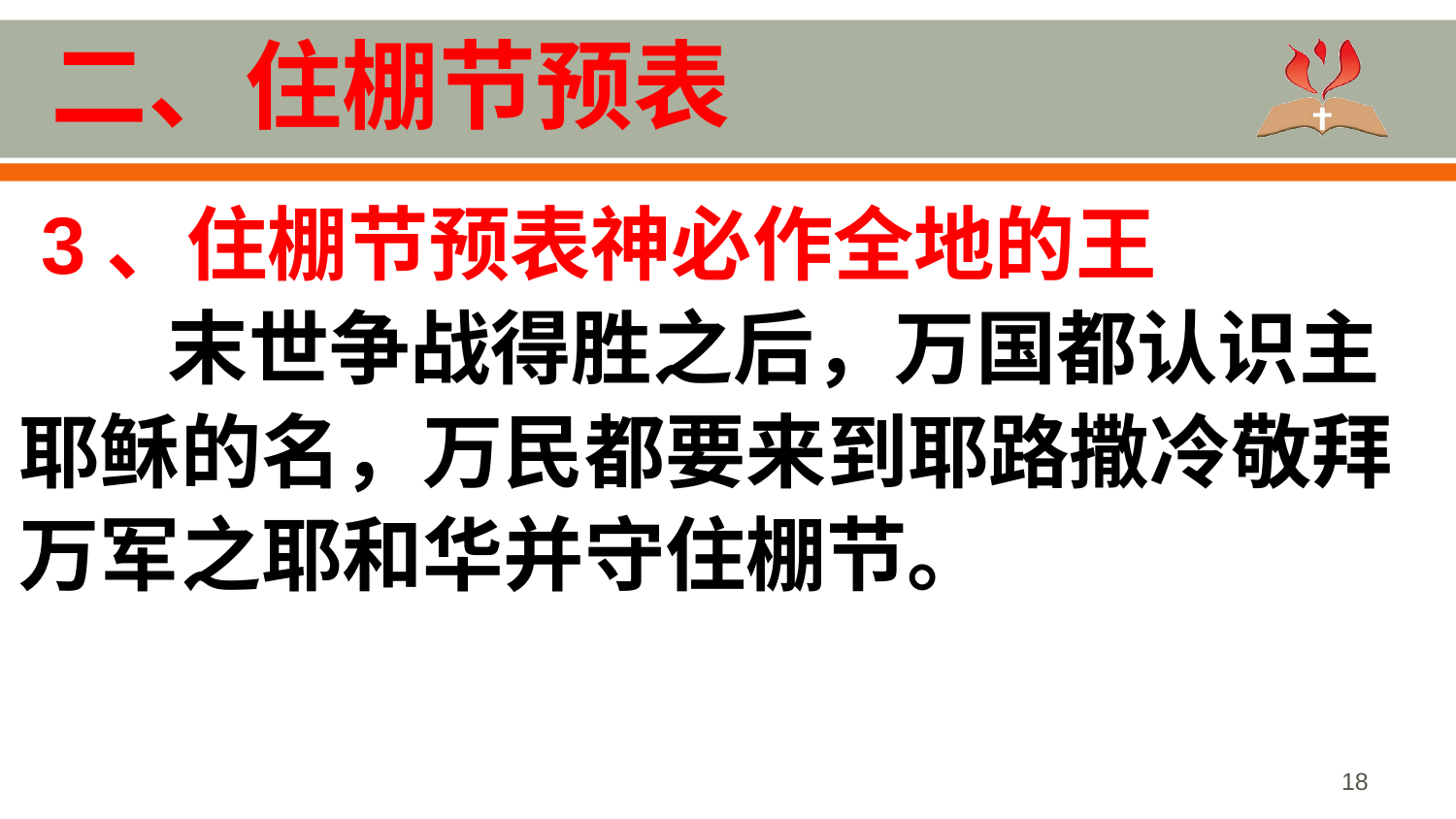

# 二、住棚节预表
 3、住棚节预表神必作全地的王
       末世争战得胜之后，万国都认识主耶稣的名，万民都要来到耶路撒冷敬拜万军之耶和华并守住棚节。
18